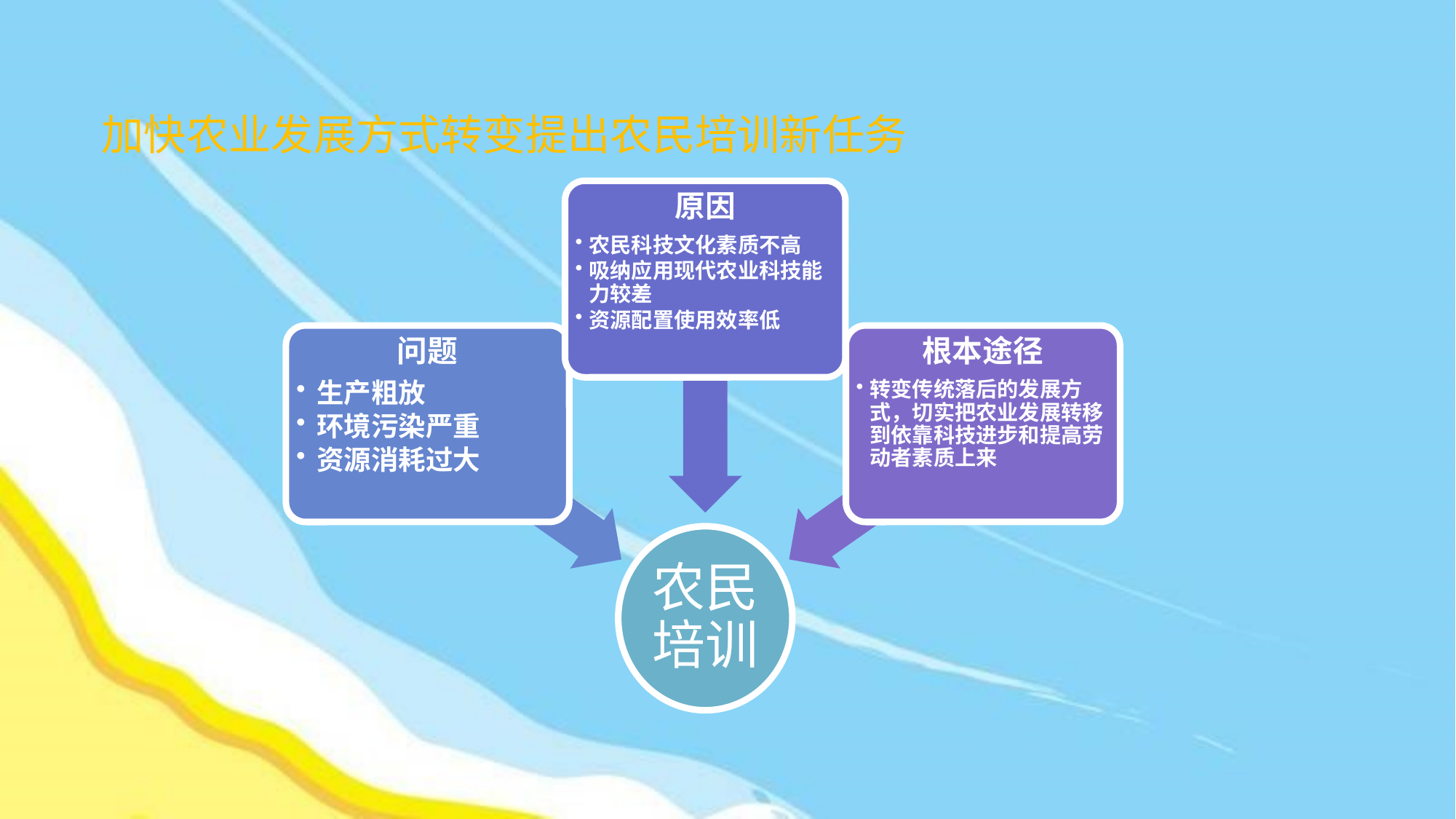

加快农业发展方式转变提出农民培训新任务

农民培训
问题
生产粗放
环境污染严重
资源消耗过大
原因
农民科技文化素质不高
吸纳应用现代农业科技能力较差
资源配置使用效率低
根本途径
转变传统落后的发展方式，切实把农业发展转移到依靠科技进步和提高劳动者素质上来